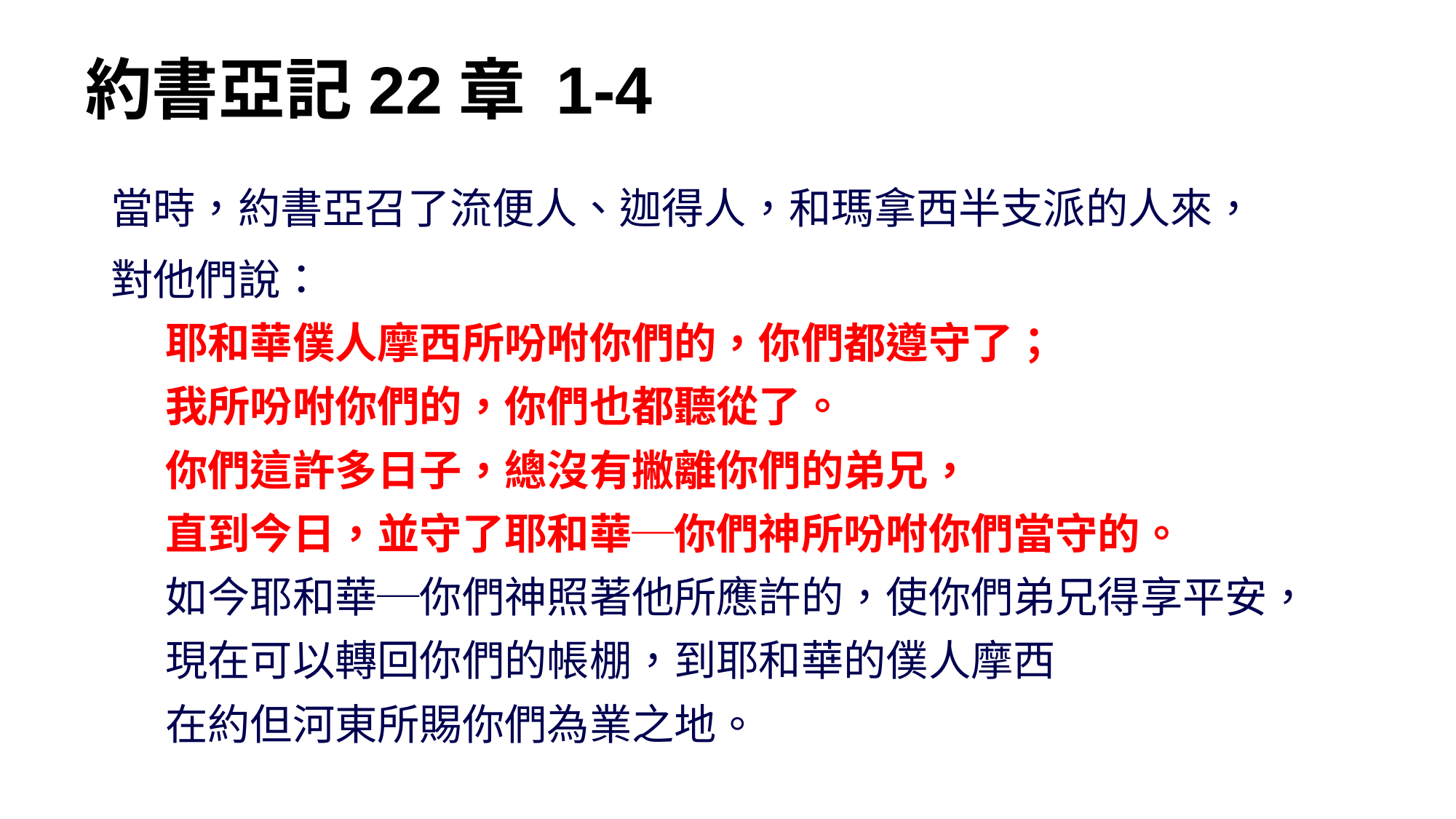

# 約書亞記22章 1-4
當時，約書亞召了流便人、迦得人，和瑪拿西半支派的人來，
對他們說：
耶和華僕人摩西所吩咐你們的，你們都遵守了；
我所吩咐你們的，你們也都聽從了。
你們這許多日子，總沒有撇離你們的弟兄，
直到今日，並守了耶和華─你們神所吩咐你們當守的。
如今耶和華─你們神照著他所應許的，使你們弟兄得享平安，
現在可以轉回你們的帳棚，到耶和華的僕人摩西
在約但河東所賜你們為業之地。